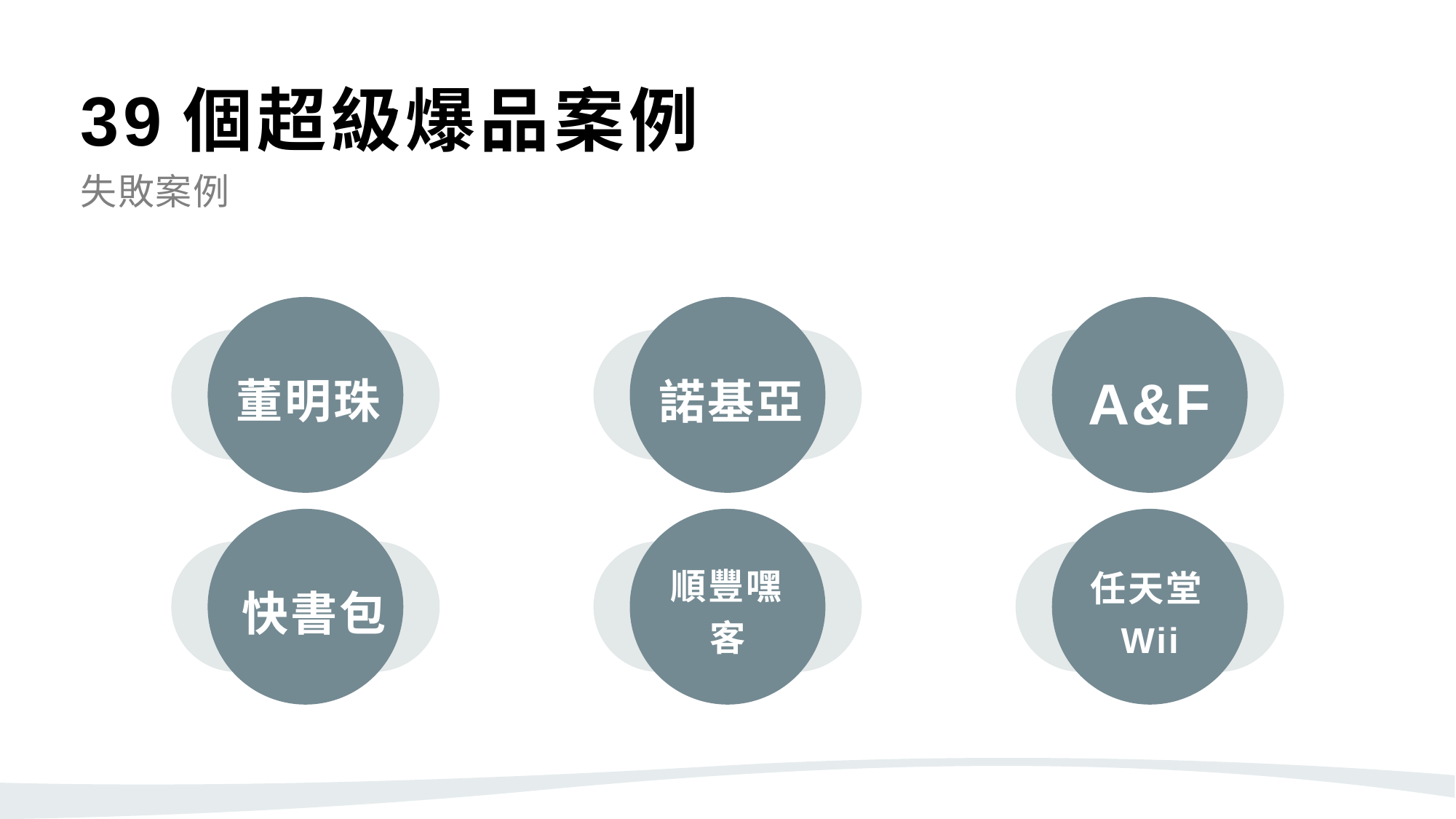

39個超級爆品案例
失敗案例

董明珠
諾基亞
A&F

快書包
順豐嘿客
任天堂Wii